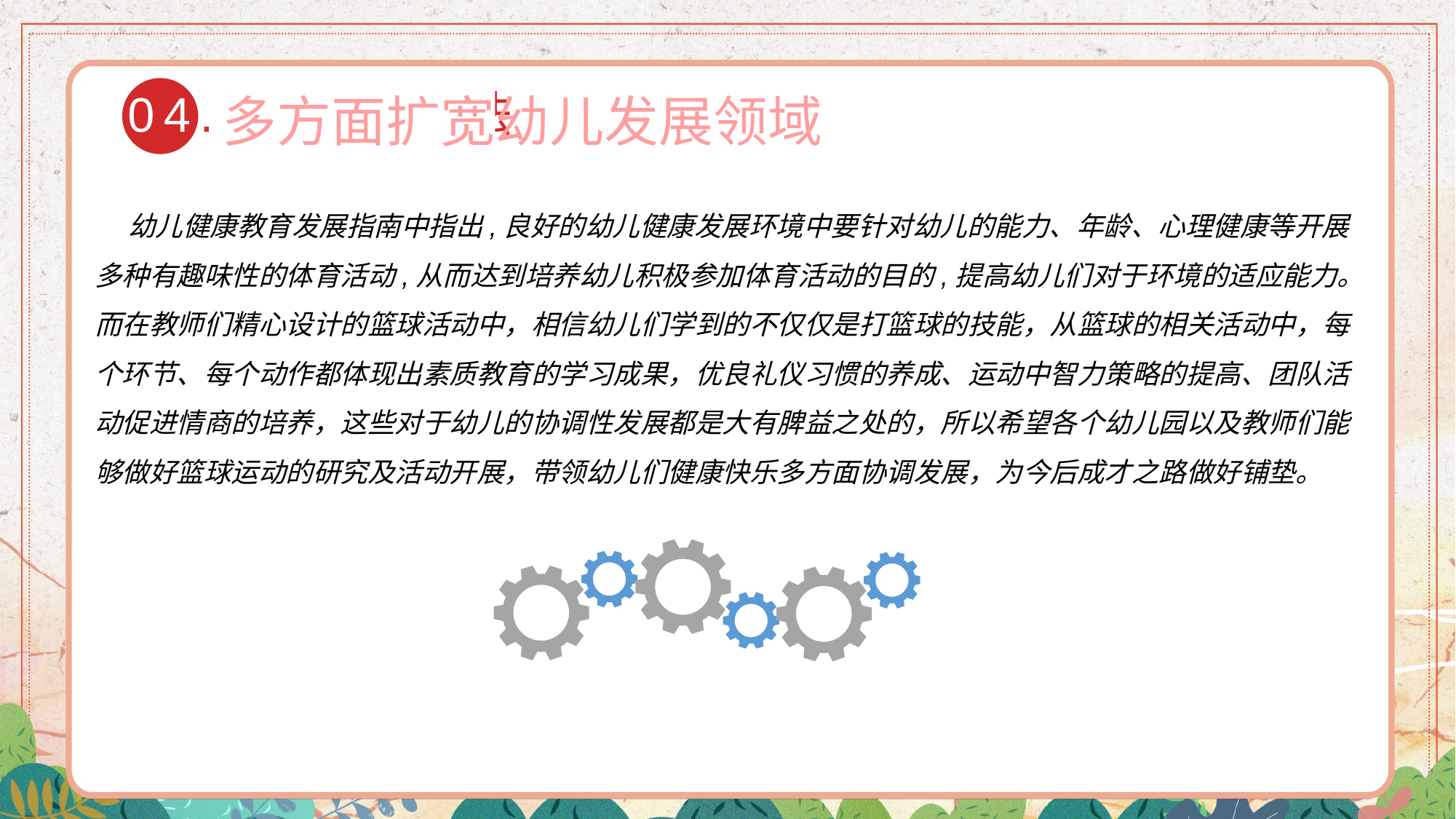

多方面扩宽幼儿发展领域

     幼儿健康教育发展指南中指出,良好的幼儿健康发展环境中要针对幼儿的能力、年龄、心理健康等开展多种有趣味性的体育活动,从而达到培养幼儿积极参加体育活动的目的,提高幼儿们对于环境的适应能力。而在教师们精心设计的篮球活动中，相信幼儿们学到的不仅仅是打篮球的技能，从篮球的相关活动中，每个环节、每个动作都体现出素质教育的学习成果，优良礼仪习惯的养成、运动中智力策略的提高、团队活动促进情商的培养，这些对于幼儿的协调性发展都是大有脾益之处的，所以希望各个幼儿园以及教师们能够做好篮球运动的研究及活动开展，带领幼儿们健康快乐多方面协调发展，为今后成才之路做好铺垫。